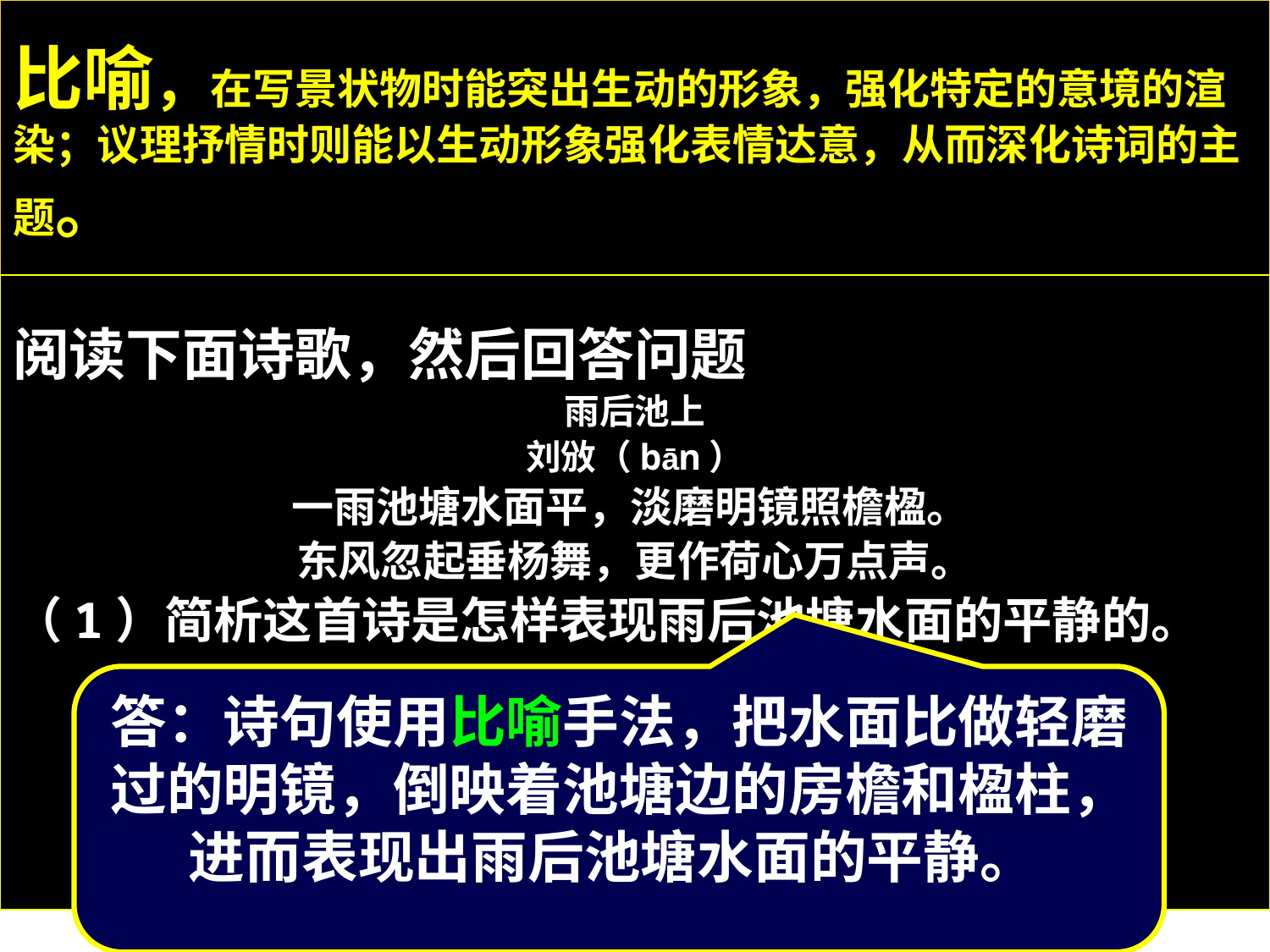

比喻，在写景状物时能突出生动的形象，强化特定的意境的渲染；议理抒情时则能以生动形象强化表情达意，从而深化诗词的主题。

阅读下面诗歌，然后回答问题
雨后池上
刘攽（bān）
一雨池塘水面平，淡磨明镜照檐楹。
东风忽起垂杨舞，更作荷心万点声。
（1）简析这首诗是怎样表现雨后池塘水面的平静的。

答：诗句使用比喻手法，把水面比做轻磨过的明镜，倒映着池塘边的房檐和楹柱，进而表现出雨后池塘水面的平静。